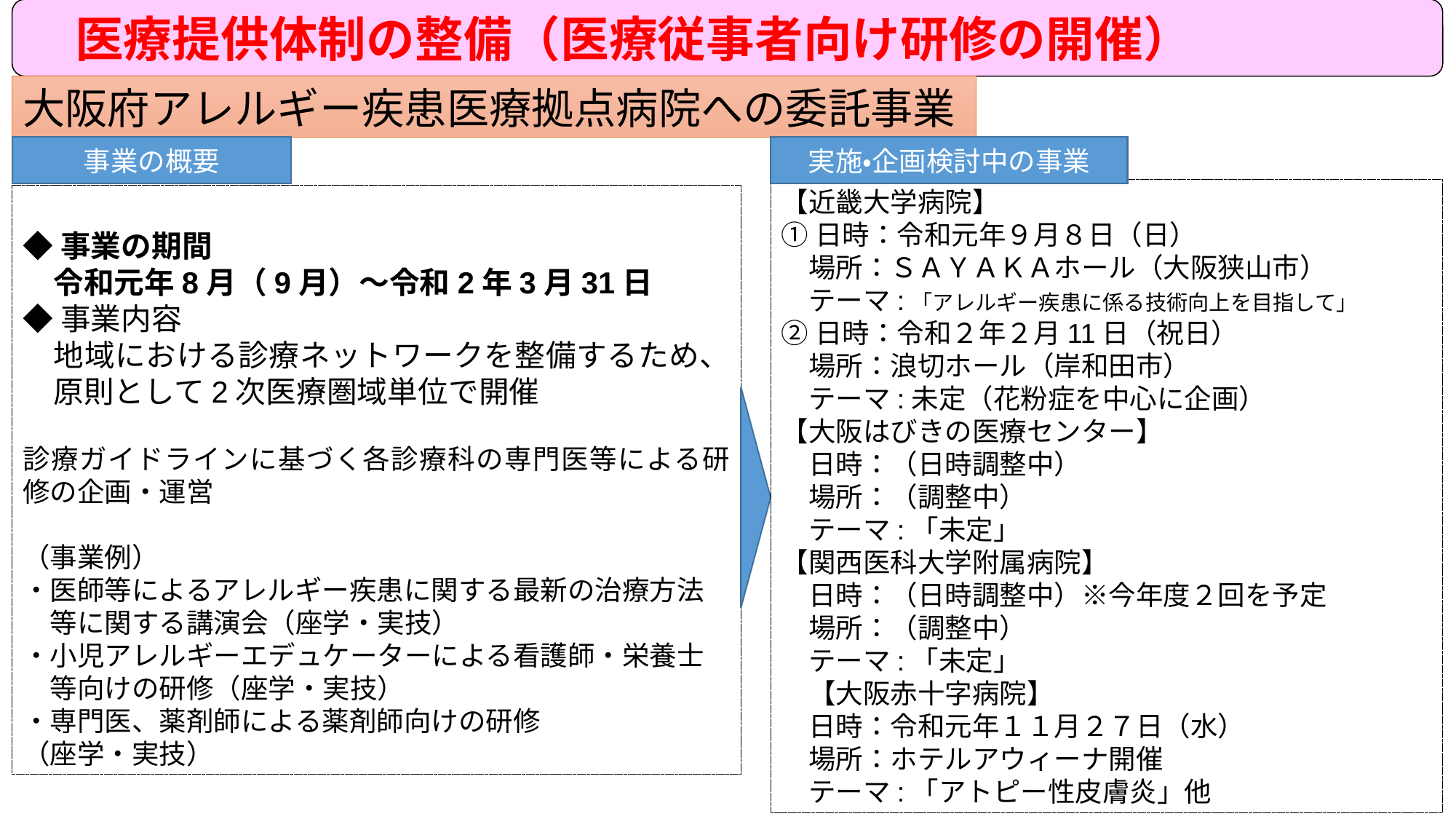

医療提供体制の整備（医療従事者向け研修の開催）
大阪府アレルギー疾患医療拠点病院への委託事業
事業の概要
実施・企画検討中の事業
【近畿大学病院】
①日時：令和元年９月８日（日）
　場所：ＳＡＹＡＫＡホール（大阪狭山市）
　テーマ:「アレルギー疾患に係る技術向上を目指して」
②日時：令和２年２月11日（祝日）
　場所：浪切ホール（岸和田市）
　テーマ:未定（花粉症を中心に企画）
【大阪はびきの医療センター】
　日時：（日時調整中）
　場所：（調整中）
　テーマ:「未定」
【関西医科大学附属病院】
　日時：（日時調整中）※今年度２回を予定
　場所：（調整中）
　テーマ:「未定」
　【大阪赤十字病院】
　日時：令和元年１１月２７日（水）
　場所：ホテルアウィーナ開催
　テーマ:「アトピー性皮膚炎」他

◆事業の期間
　令和元年8月（9月）～令和2年3月31日
◆事業内容
　地域における診療ネットワークを整備するため、　原則として2次医療圏域単位で開催

診療ガイドラインに基づく各診療科の専門医等による研修の企画・運営

（事業例）
・医師等によるアレルギー疾患に関する最新の治療方法
　等に関する講演会（座学・実技）
・小児アレルギーエデュケーターによる看護師・栄養士
　等向けの研修（座学・実技）
・専門医、薬剤師による薬剤師向けの研修
（座学・実技）